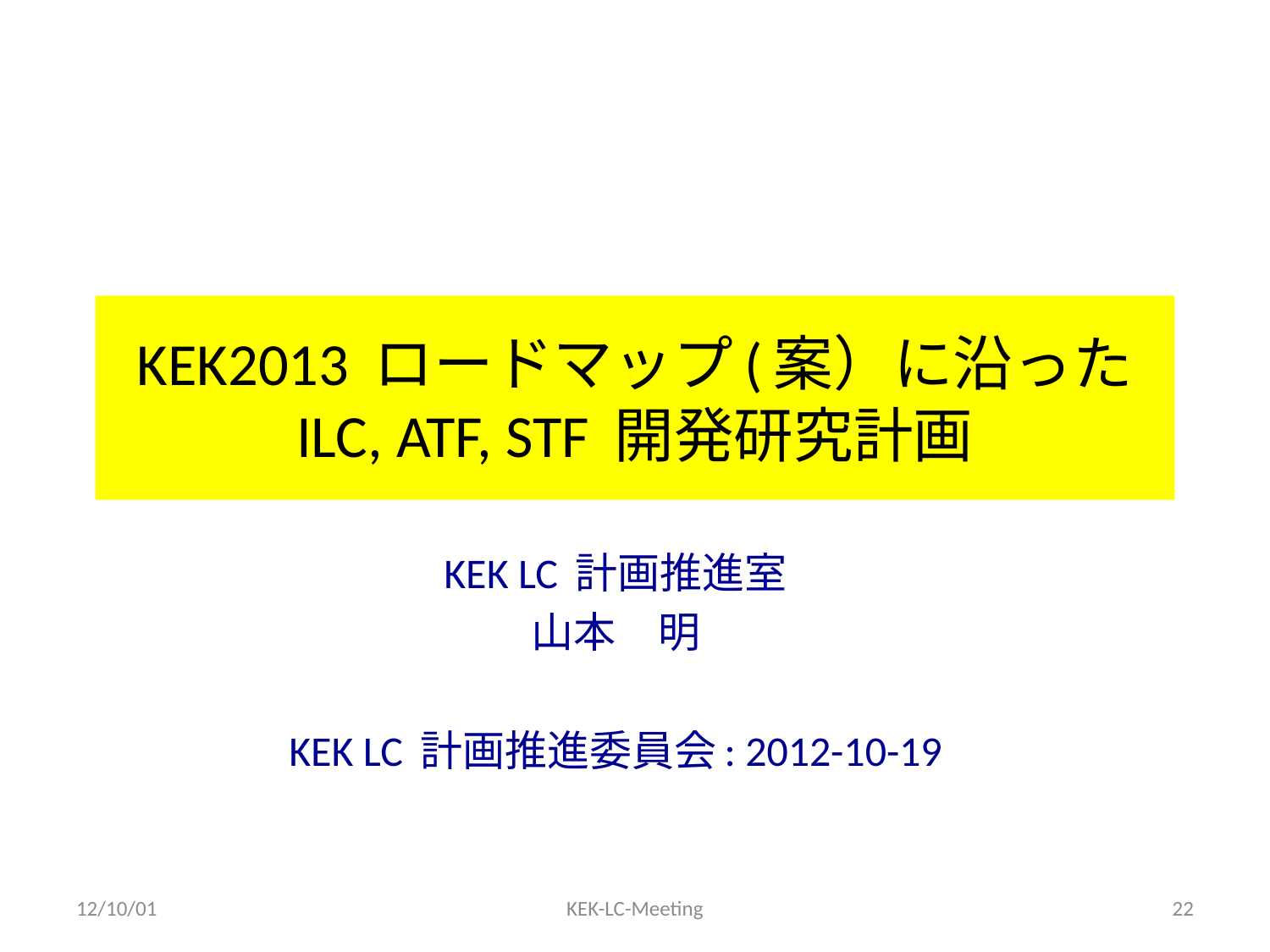

# KEK2013 ロードマップ(案）に沿った ILC, ATF, STF 開発研究計画
KEK LC 計画推進室
山本　明

KEK LC 計画推進委員会: 2012-10-19
12/10/01
KEK-LC-Meeting
22